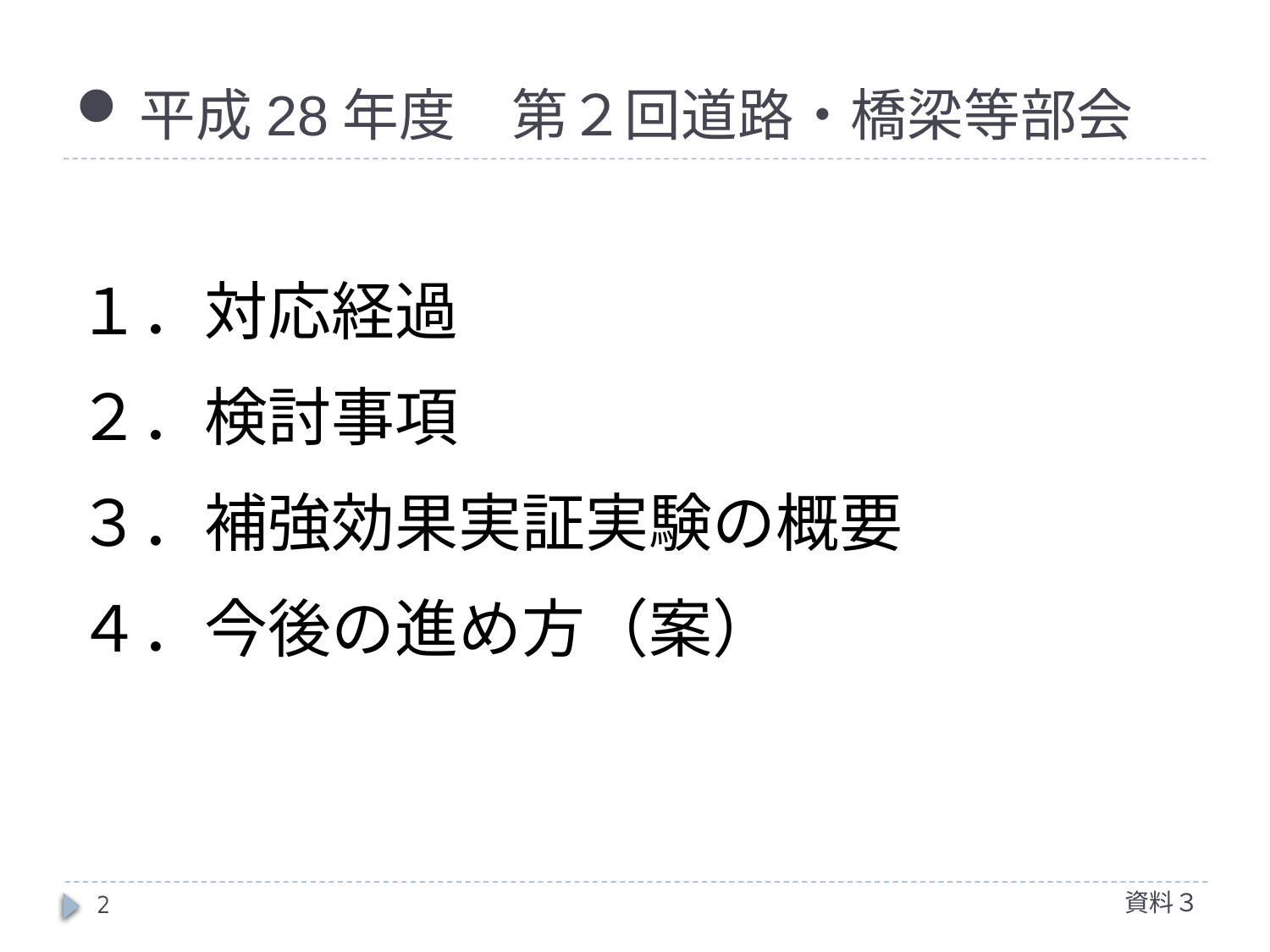

# 平成28年度　第２回道路・橋梁等部会
１．対応経過

２．検討事項

３．補強効果実証実験の概要

４．今後の進め方（案）
資料３
2